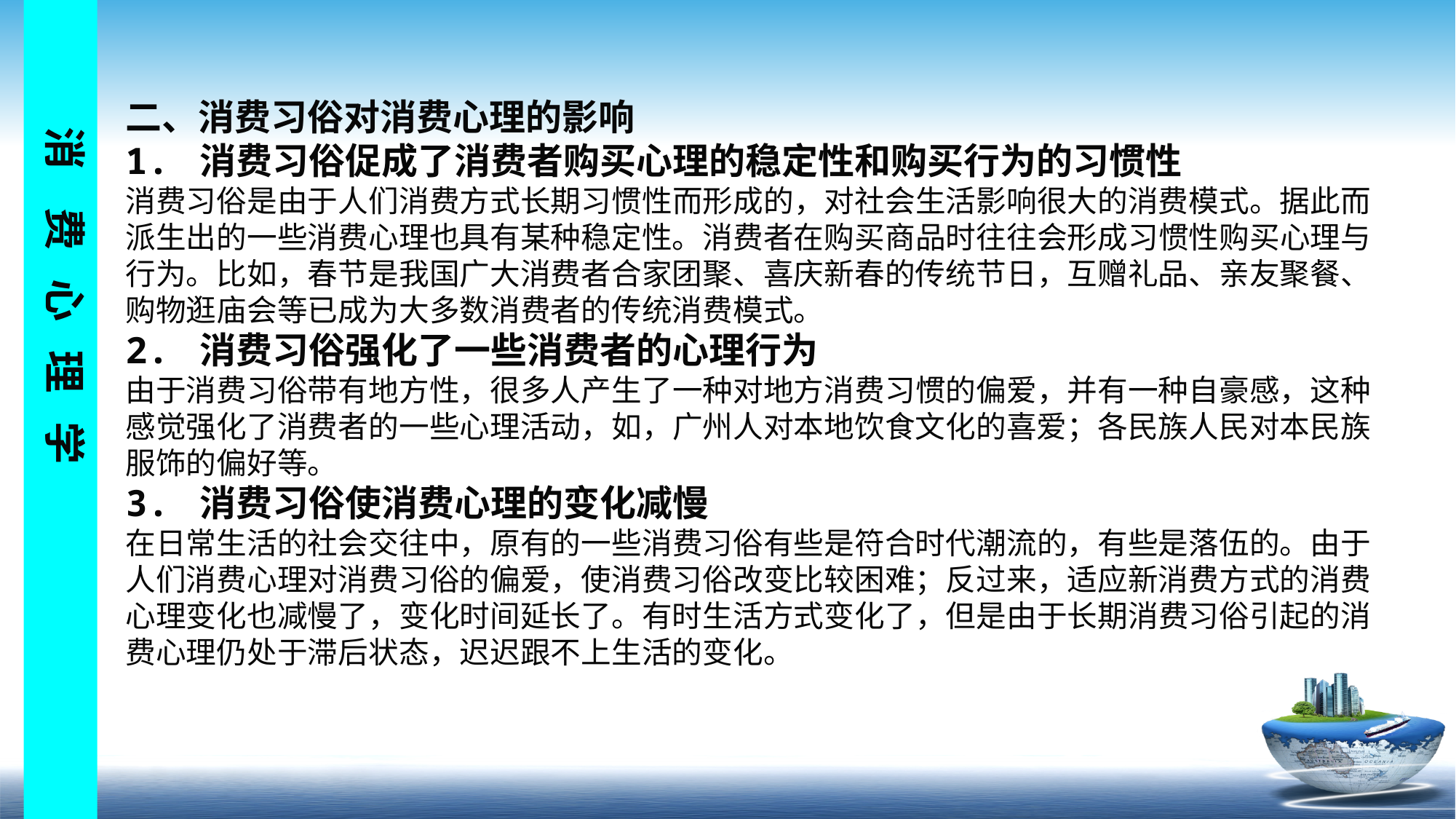

二、消费习俗对消费心理的影响
1. 消费习俗促成了消费者购买心理的稳定性和购买行为的习惯性
消费习俗是由于人们消费方式长期习惯性而形成的，对社会生活影响很大的消费模式。据此而派生出的一些消费心理也具有某种稳定性。消费者在购买商品时往往会形成习惯性购买心理与行为。比如，春节是我国广大消费者合家团聚、喜庆新春的传统节日，互赠礼品、亲友聚餐、购物逛庙会等已成为大多数消费者的传统消费模式。
2. 消费习俗强化了一些消费者的心理行为
由于消费习俗带有地方性，很多人产生了一种对地方消费习惯的偏爱，并有一种自豪感，这种感觉强化了消费者的一些心理活动，如，广州人对本地饮食文化的喜爱；各民族人民对本民族服饰的偏好等。
3. 消费习俗使消费心理的变化减慢
在日常生活的社会交往中，原有的一些消费习俗有些是符合时代潮流的，有些是落伍的。由于人们消费心理对消费习俗的偏爱，使消费习俗改变比较困难；反过来，适应新消费方式的消费心理变化也减慢了，变化时间延长了。有时生活方式变化了，但是由于长期消费习俗引起的消费心理仍处于滞后状态，迟迟跟不上生活的变化。